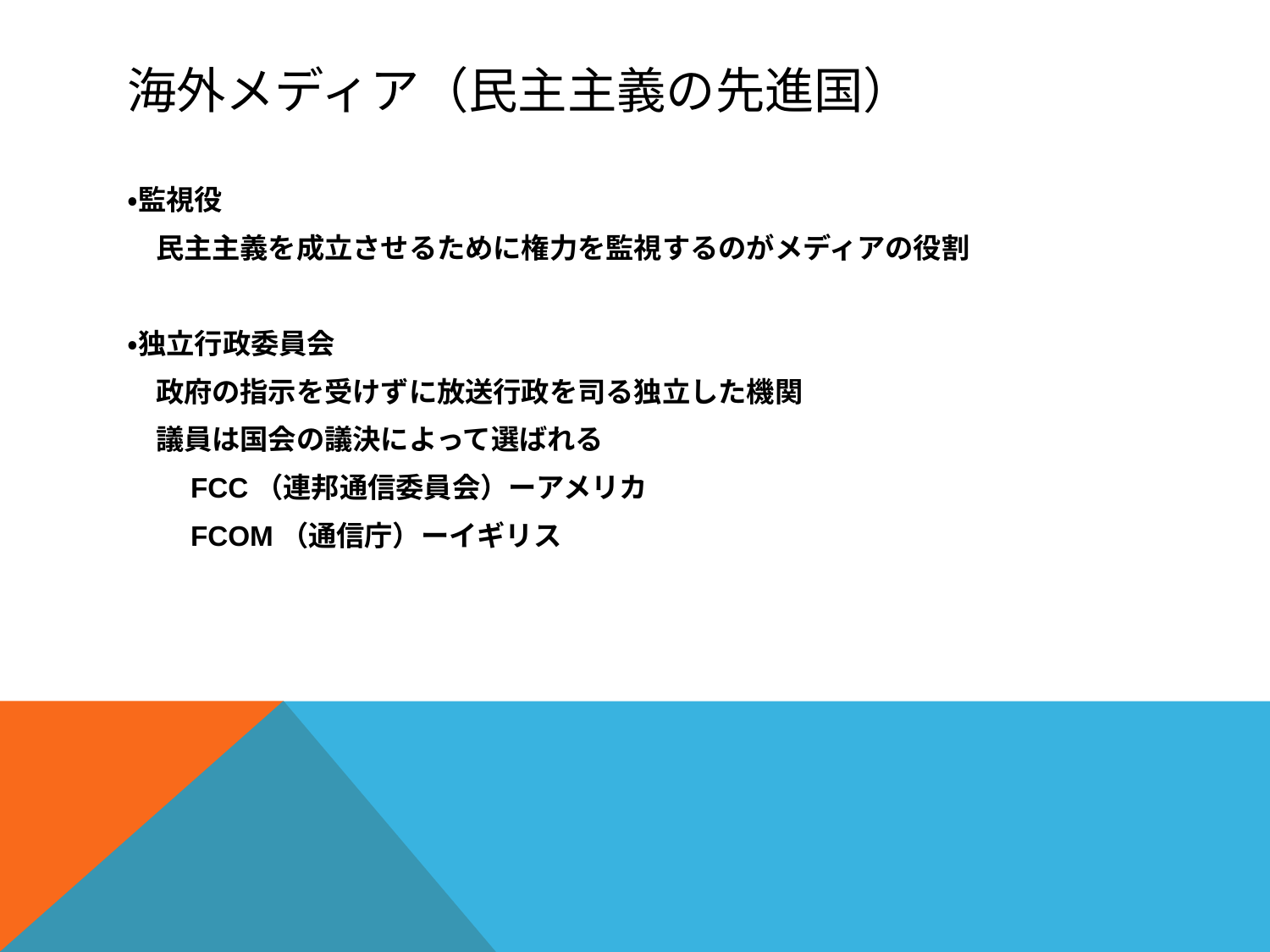

# 海外メディア（民主主義の先進国）
・監視役
　民主主義を成立させるために権力を監視するのがメディアの役割

・独立行政委員会
　政府の指示を受けずに放送行政を司る独立した機関
　議員は国会の議決によって選ばれる
　　FCC（連邦通信委員会）ーアメリカ
　　FCOM（通信庁）ーイギリス